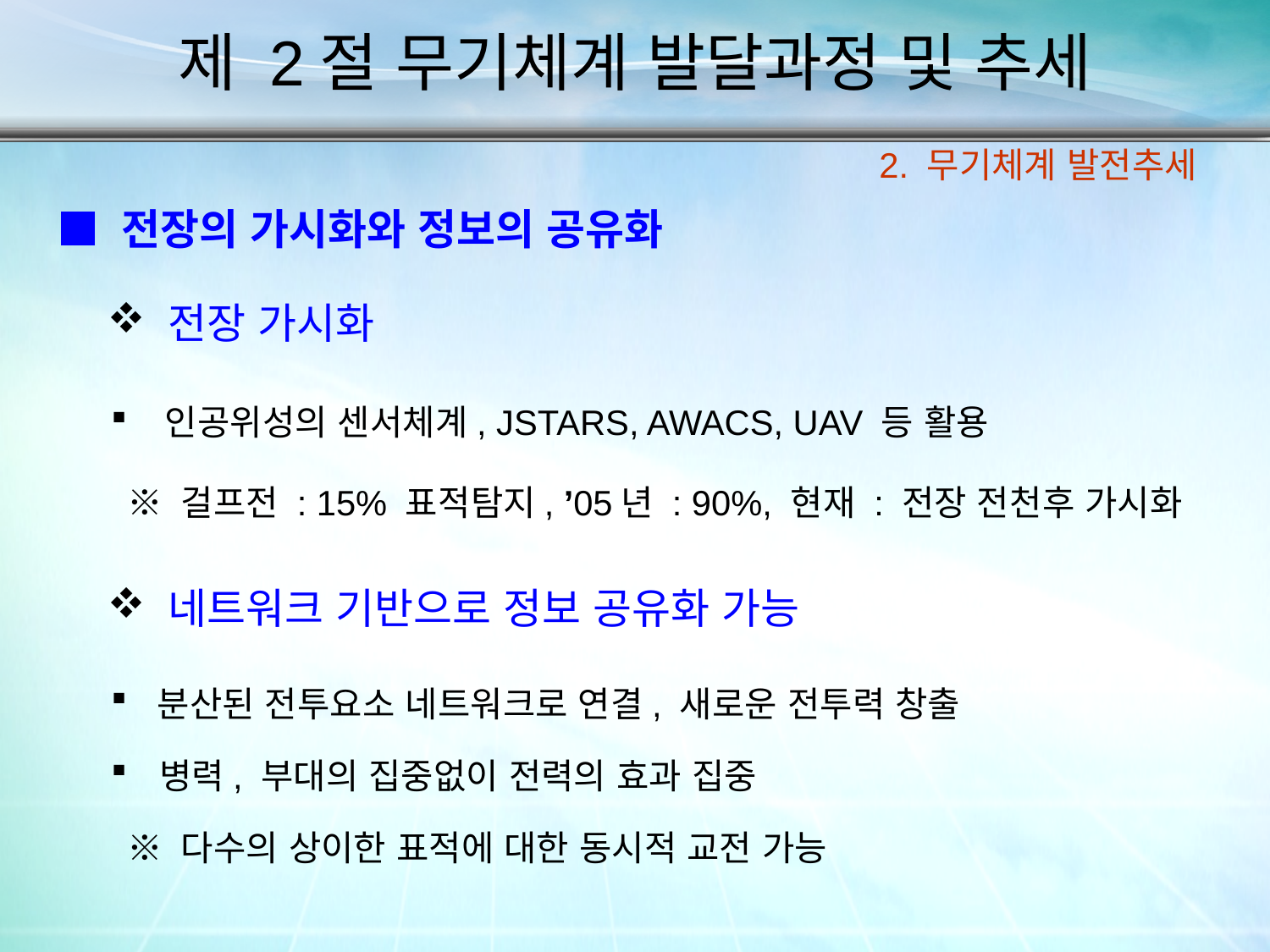

제 2절 무기체계 발달과정 및 추세
2. 무기체계 발전추세
■ 전장의 가시화와 정보의 공유화
 전장 가시화
  인공위성의 센서체계, JSTARS, AWACS, UAV 등 활용
     ※ 걸프전 : 15% 표적탐지, ’05년 : 90%, 현재 : 전장 전천후 가시화
 네트워크 기반으로 정보 공유화 가능
 분산된 전투요소 네트워크로 연결, 새로운 전투력 창출
 병력, 부대의 집중없이 전력의 효과 집중
     ※ 다수의 상이한 표적에 대한 동시적 교전 가능